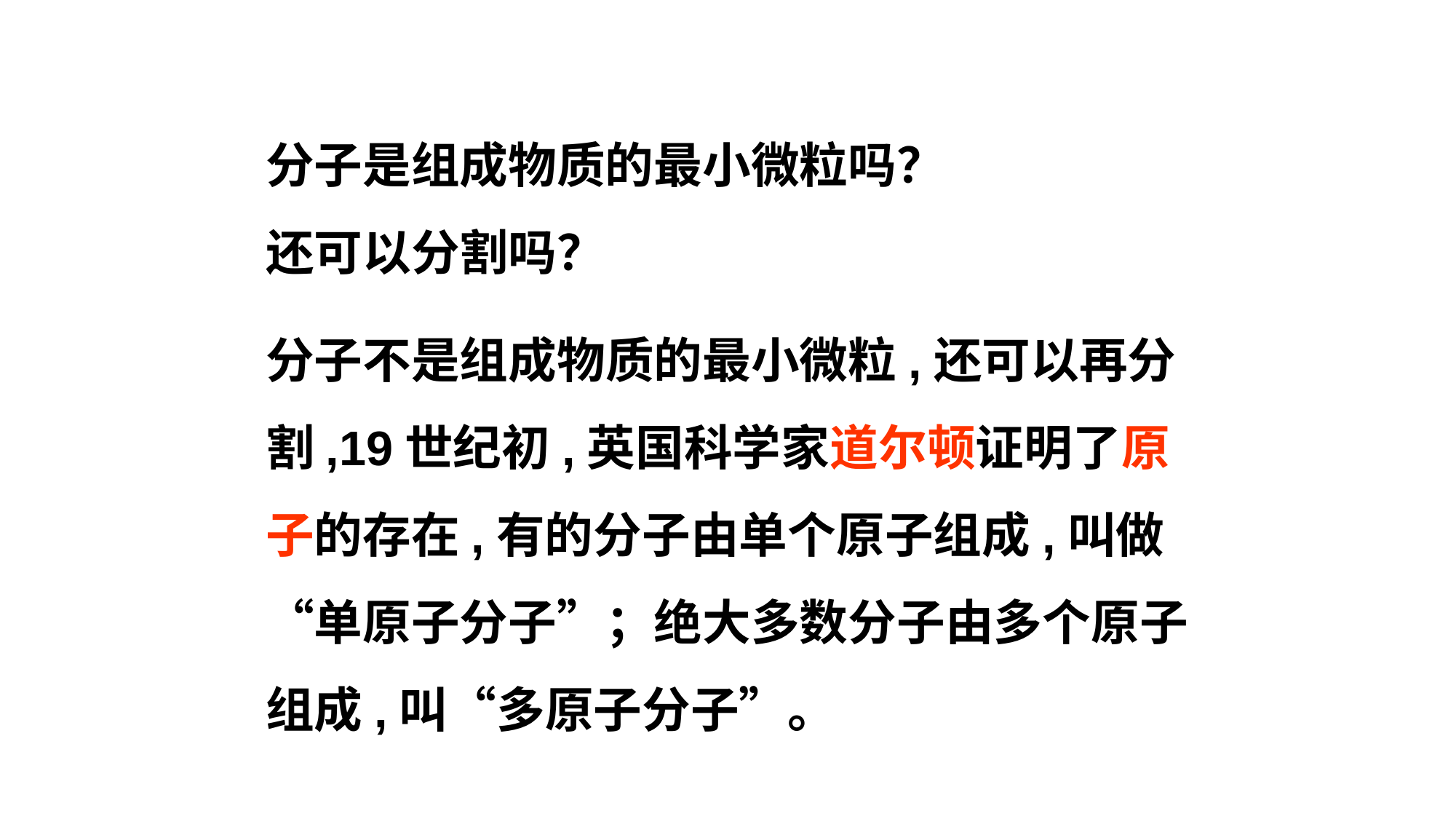

分子是组成物质的最小微粒吗？还可以分割吗？
分子不是组成物质的最小微粒,还可以再分割,19世纪初,英国科学家道尔顿证明了原子的存在,有的分子由单个原子组成,叫做“单原子分子”；绝大多数分子由多个原子组成,叫“多原子分子”。